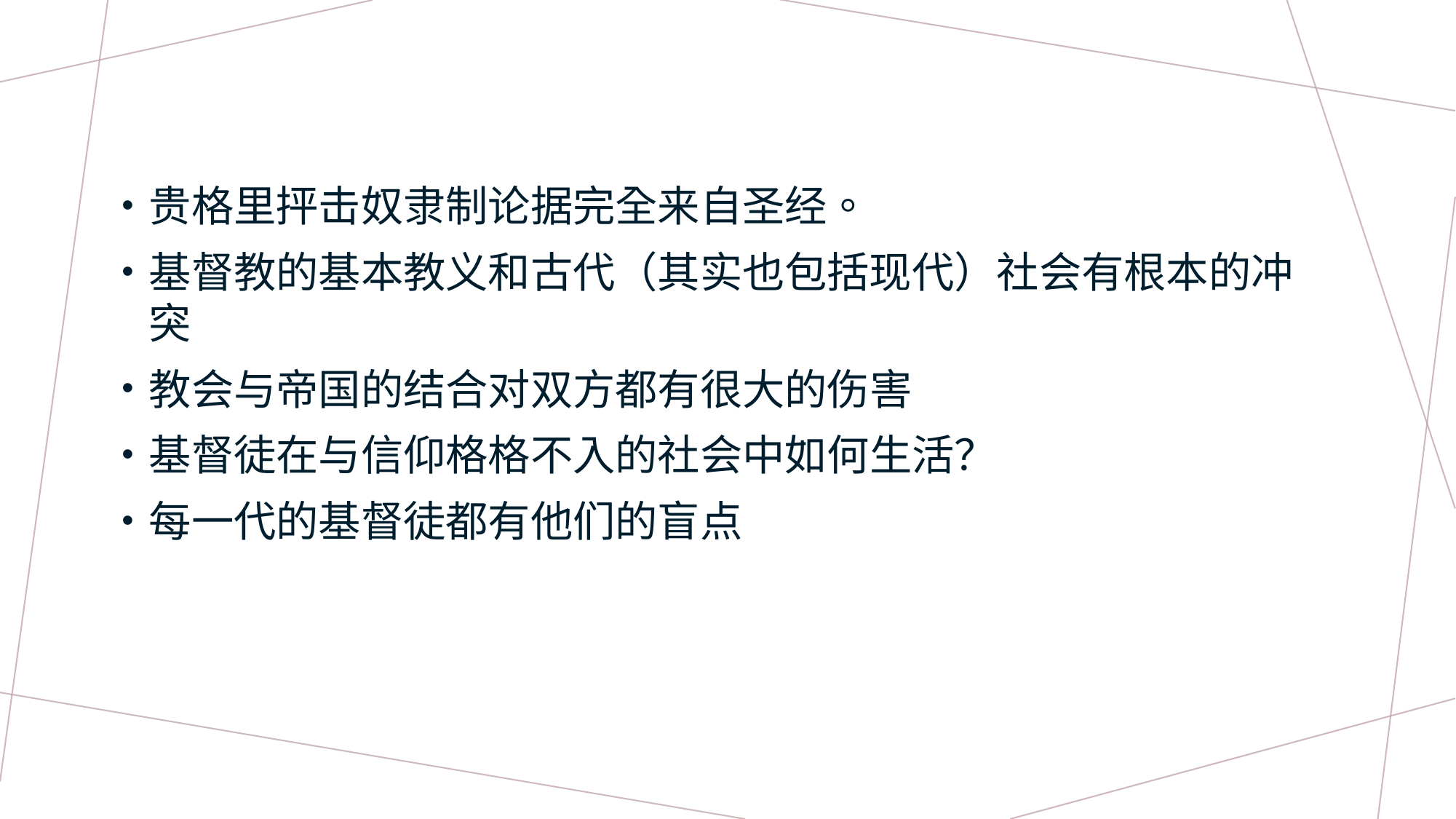

贵格里抨击奴隶制论据完全来自圣经。
基督教的基本教义和古代（其实也包括现代）社会有根本的冲突
教会与帝国的结合对双方都有很大的伤害
基督徒在与信仰格格不入的社会中如何生活？
每一代的基督徒都有他们的盲点